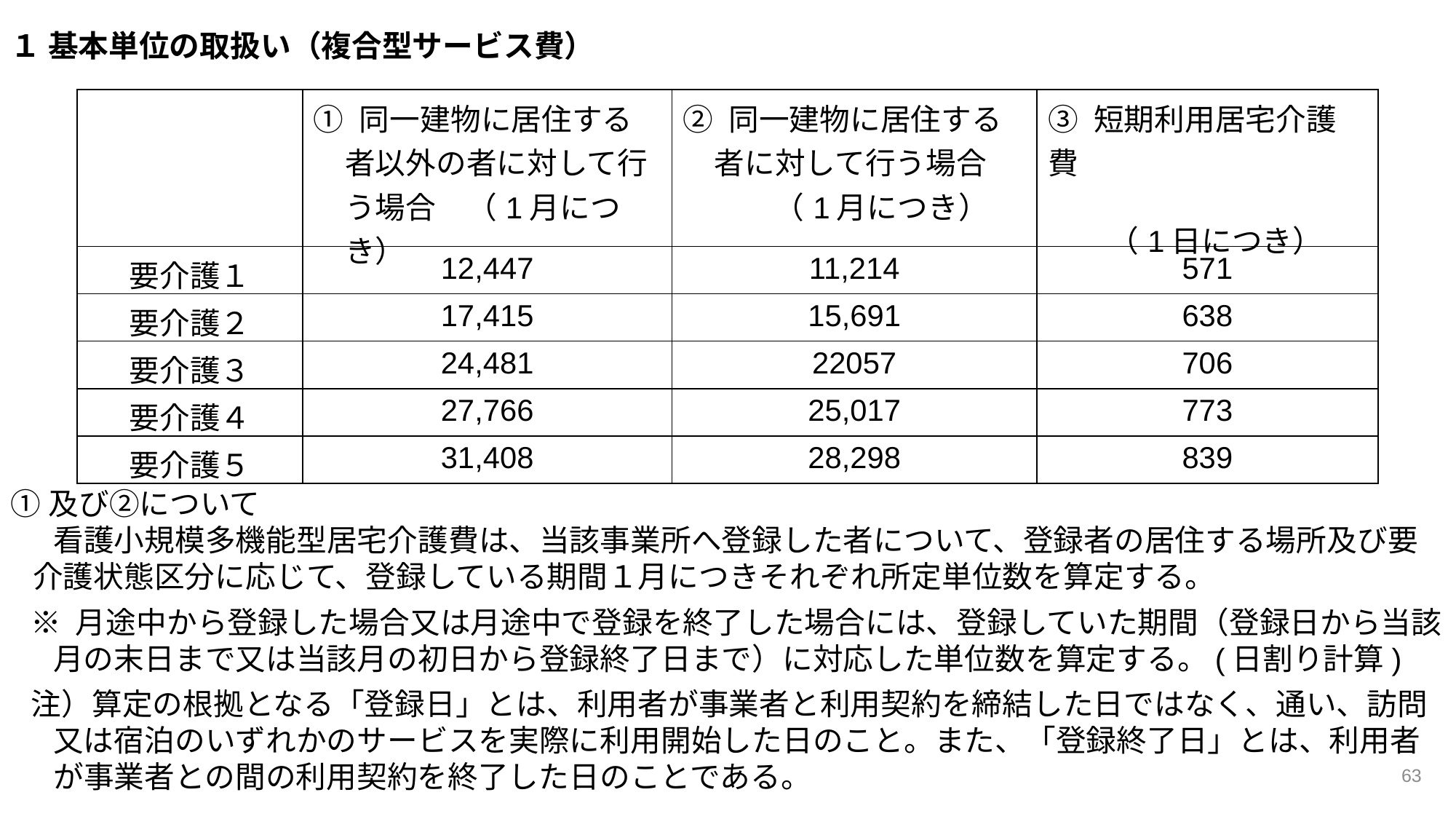

１ 基本単位の取扱い（複合型サービス費）

|  | ① 同一建物に居住する者以外の者に対して行う場合　（1月につき） | ② 同一建物に居住する者に対して行う場合 　　　（1月につき） | ③ 短期利用居宅介護費 　　（1日につき） |
| --- | --- | --- | --- |
| 要介護１ | 12,447 | 11,214 | 571 |
| 要介護２ | 17,415 | 15,691 | 638 |
| 要介護３ | 24,481 | 22057 | 706 |
| 要介護４ | 27,766 | 25,017 | 773 |
| 要介護５ | 31,408 | 28,298 | 839 |
①及び②について
看護小規模多機能型居宅介護費は、当該事業所へ登録した者について、登録者の居住する場所及び要介護状態区分に応じて、登録している期間１月につきそれぞれ所定単位数を算定する。

※ 月途中から登録した場合又は月途中で登録を終了した場合には、登録していた期間（登録日から当該月の末日まで又は当該月の初日から登録終了日まで）に対応した単位数を算定する。(日割り計算)

注）算定の根拠となる「登録日」とは、利用者が事業者と利用契約を締結した日ではなく、通い、訪問又は宿泊のいずれかのサービスを実際に利用開始した日のこと。また、「登録終了日」とは、利用者が事業者との間の利用契約を終了した日のことである。
63